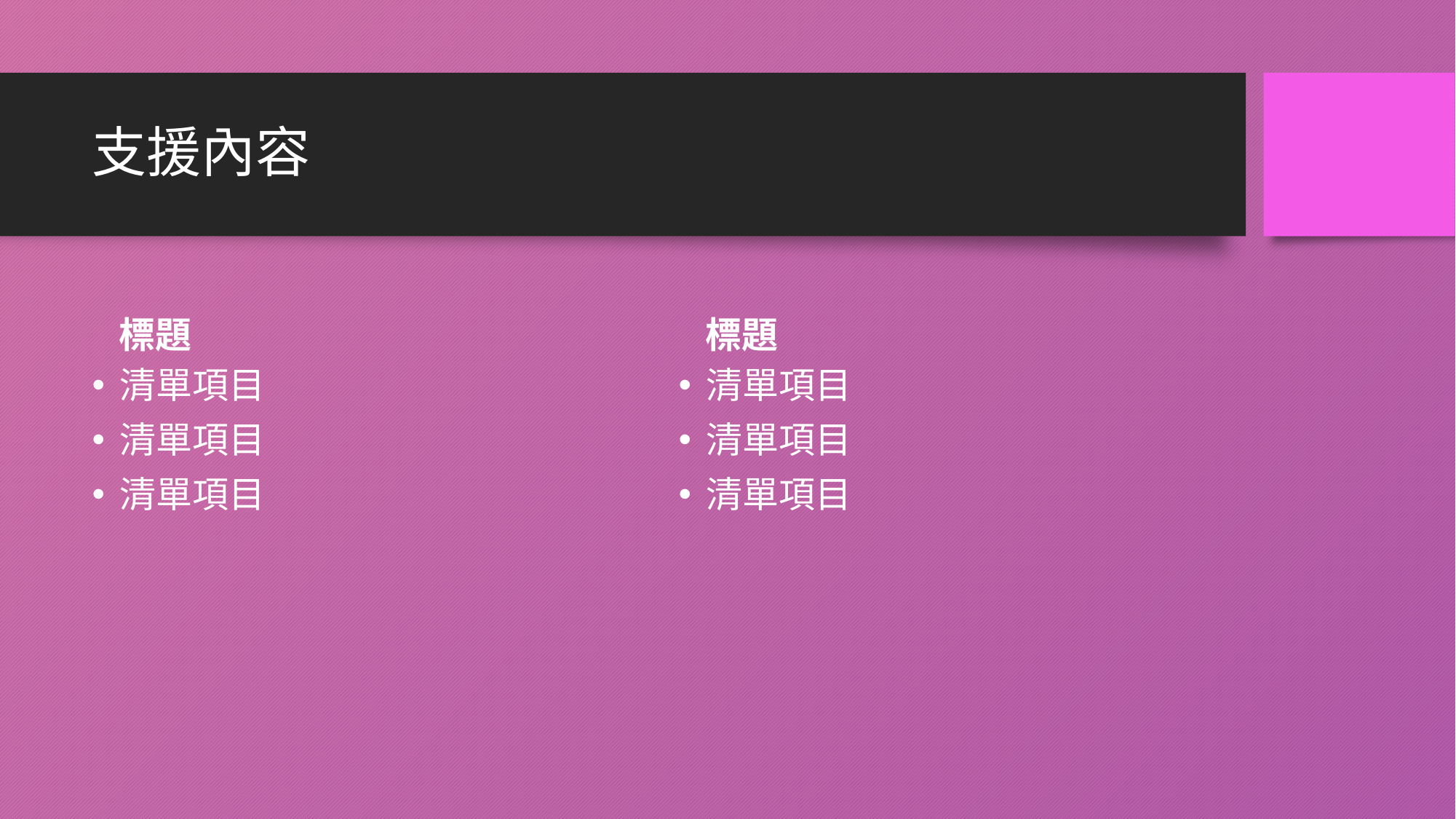

# 支援內容
標題
標題
清單項目
清單項目
清單項目
清單項目
清單項目
清單項目